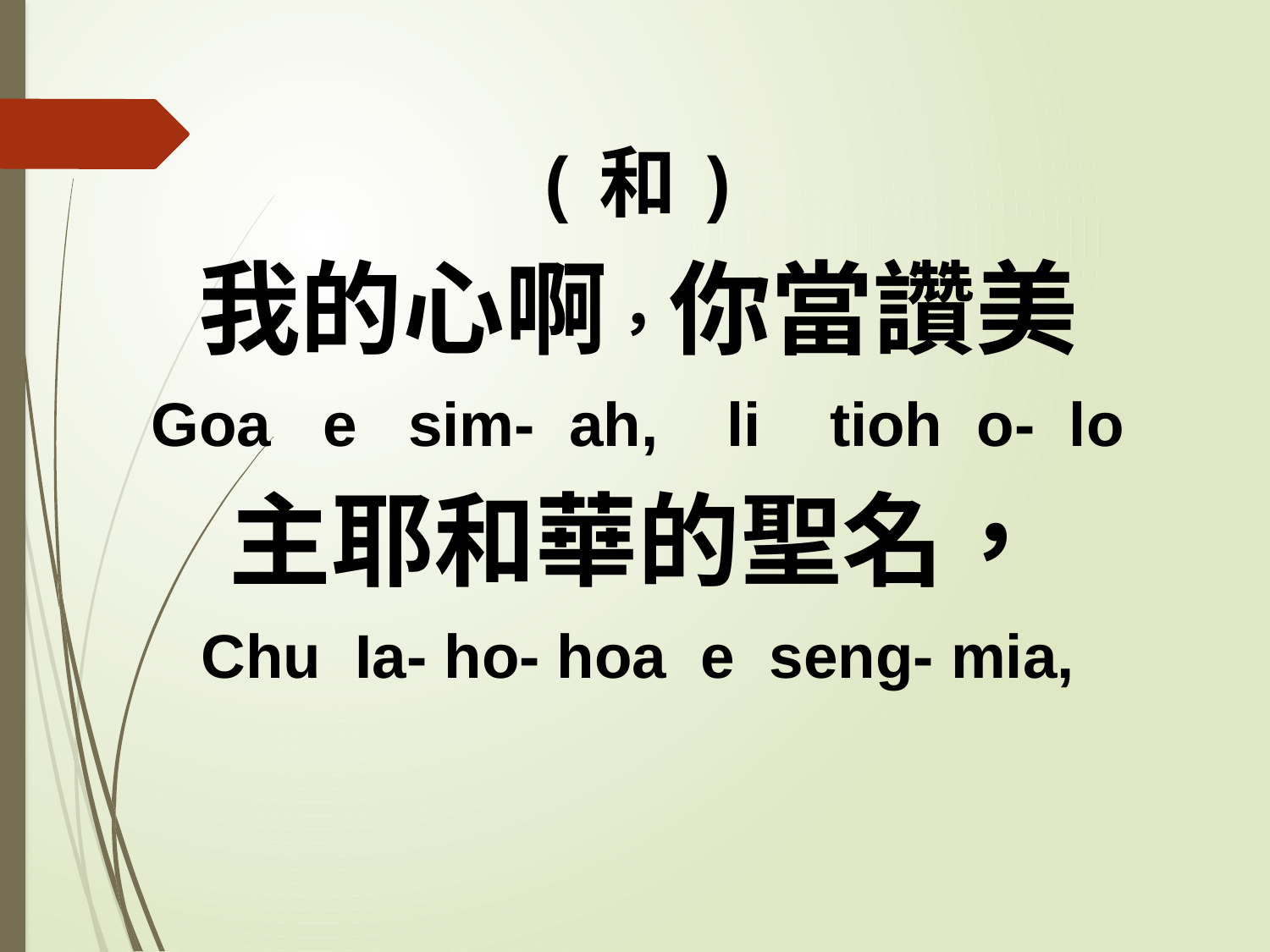

(和)
我的心啊，你當讚美
Goa   e   sim-  ah,    li    tioh  o-  lo
主耶和華的聖名，
Chu  Ia- ho- hoa  e  seng- mia,